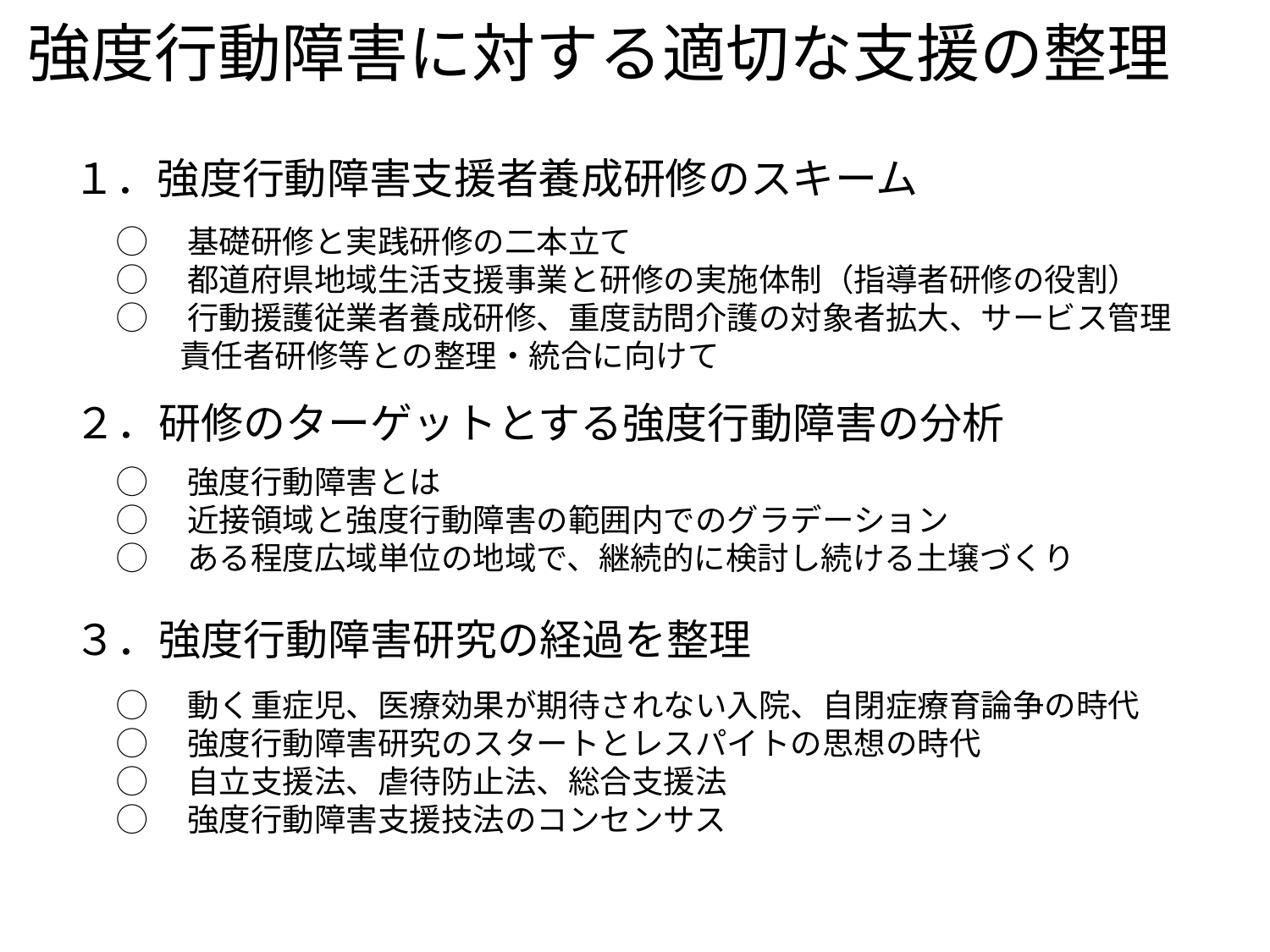

# 強度行動障害に対する適切な支援の整理
１．強度行動障害支援者養成研修のスキーム
◯　基礎研修と実践研修の二本立て
◯　都道府県地域生活支援事業と研修の実施体制（指導者研修の役割）
◯　行動援護従業者養成研修、重度訪問介護の対象者拡大、サービス管理
　　責任者研修等との整理・統合に向けて
２．研修のターゲットとする強度行動障害の分析
◯　強度行動障害とは
◯　近接領域と強度行動障害の範囲内でのグラデーション
◯　ある程度広域単位の地域で、継続的に検討し続ける土壌づくり
３．強度行動障害研究の経過を整理
◯　動く重症児、医療効果が期待されない入院、自閉症療育論争の時代
◯　強度行動障害研究のスタートとレスパイトの思想の時代
◯　自立支援法、虐待防止法、総合支援法
◯　強度行動障害支援技法のコンセンサス